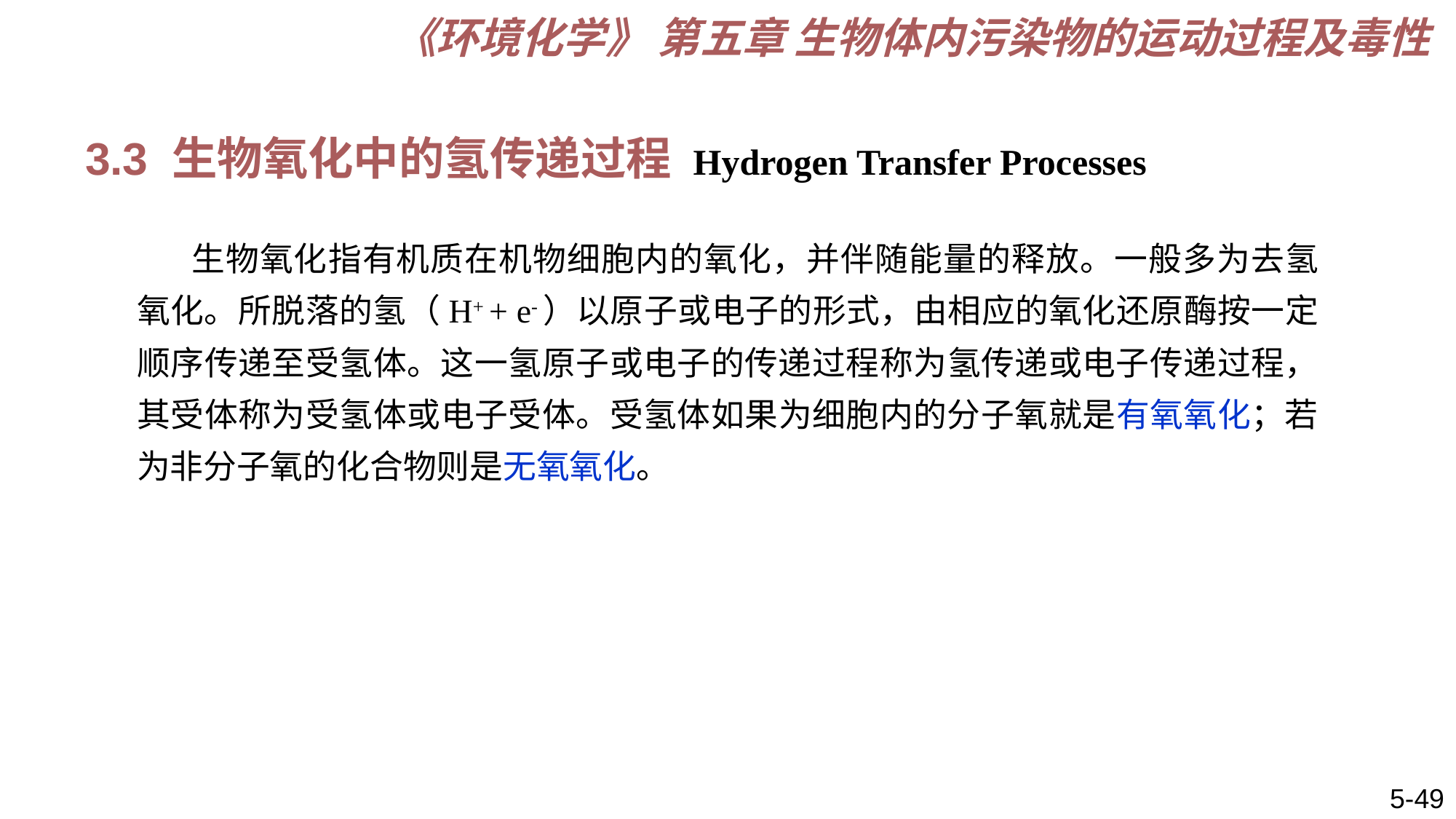

《环境化学》 第五章 生物体内污染物的运动过程及毒性
3.3 生物氧化中的氢传递过程 Hydrogen Transfer Processes
生物氧化指有机质在机物细胞内的氧化，并伴随能量的释放。一般多为去氢氧化。所脱落的氢（H+ + e-）以原子或电子的形式，由相应的氧化还原酶按一定顺序传递至受氢体。这一氢原子或电子的传递过程称为氢传递或电子传递过程，其受体称为受氢体或电子受体。受氢体如果为细胞内的分子氧就是有氧氧化；若为非分子氧的化合物则是无氧氧化。
5-49